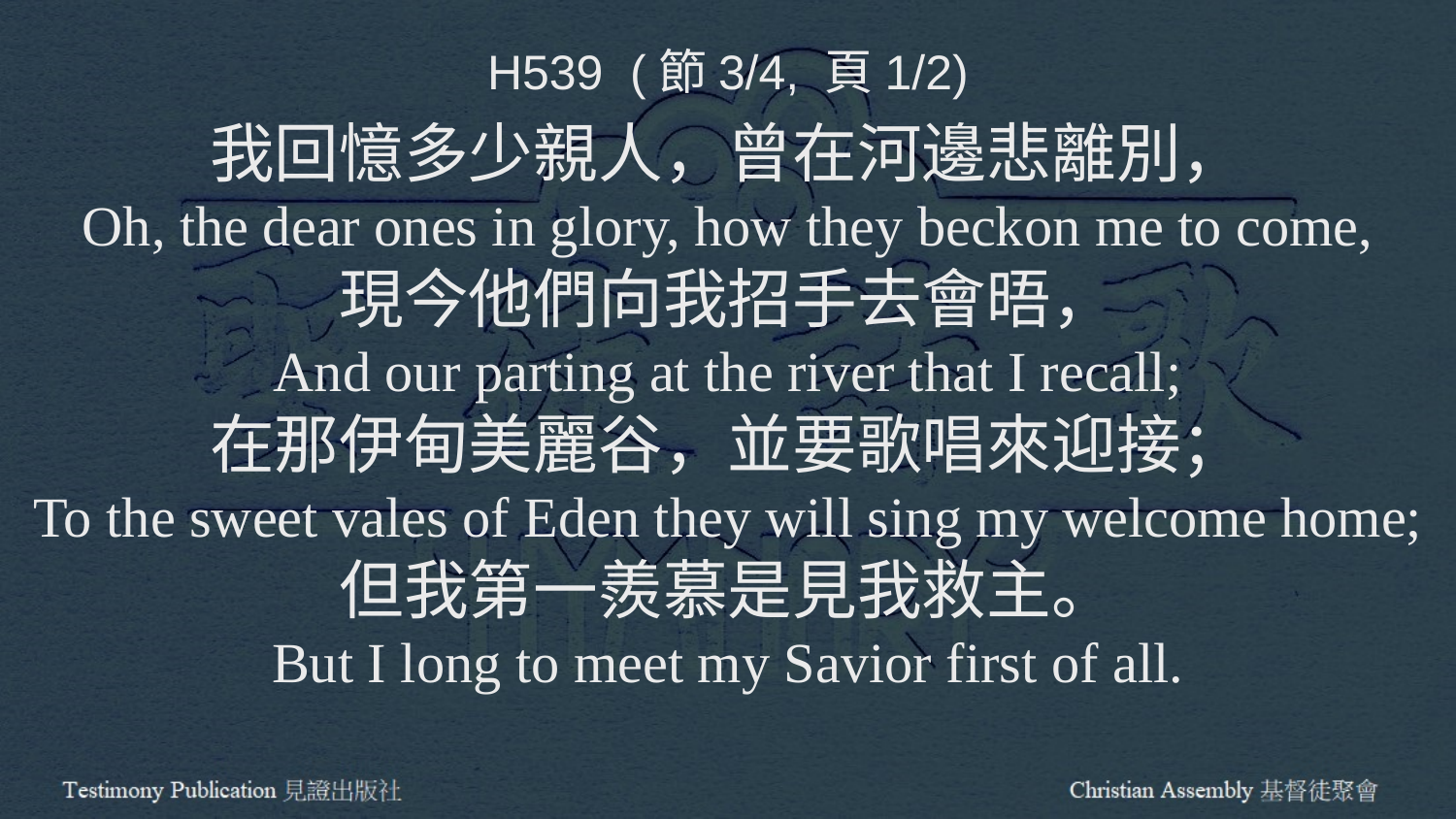

H539  (節3/4, 頁1/2)
我回憶多少親人，曾在河邊悲離別，
Oh, the dear ones in glory, how they beckon me to come,
現今他們向我招手去會晤，
And our parting at the river that I recall;
在那伊甸美麗谷，並要歌唱來迎接；
To the sweet vales of Eden they will sing my welcome home;
但我第一羨慕是見我救主。
But I long to meet my Savior first of all.